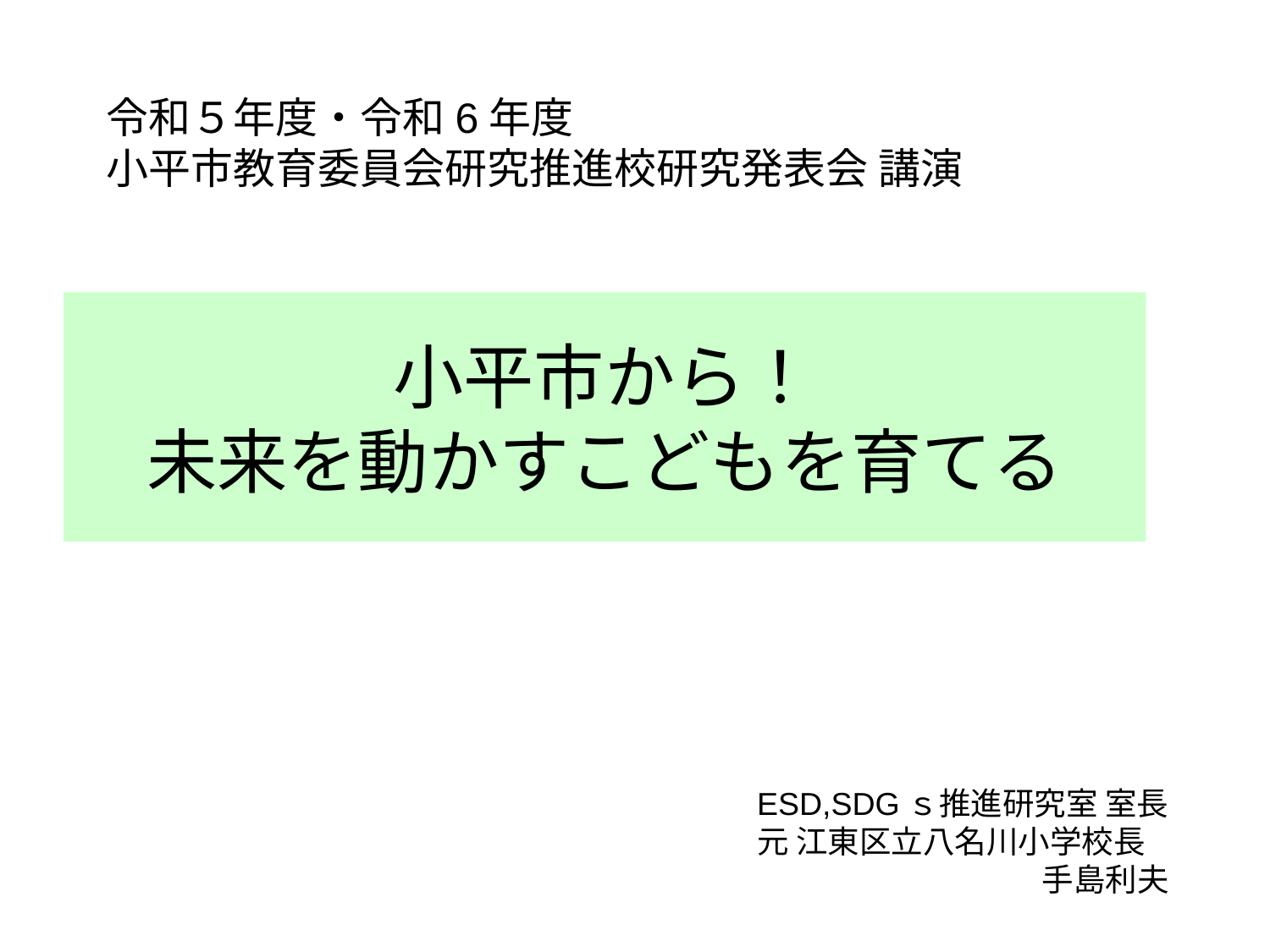

令和５年度・令和6年度
小平市教育委員会研究推進校研究発表会 講演

小平市から！
　未来を動かすこどもを育てる

ESD,SDGｓ推進研究室 室長
元 江東区立八名川小学校長
手島利夫